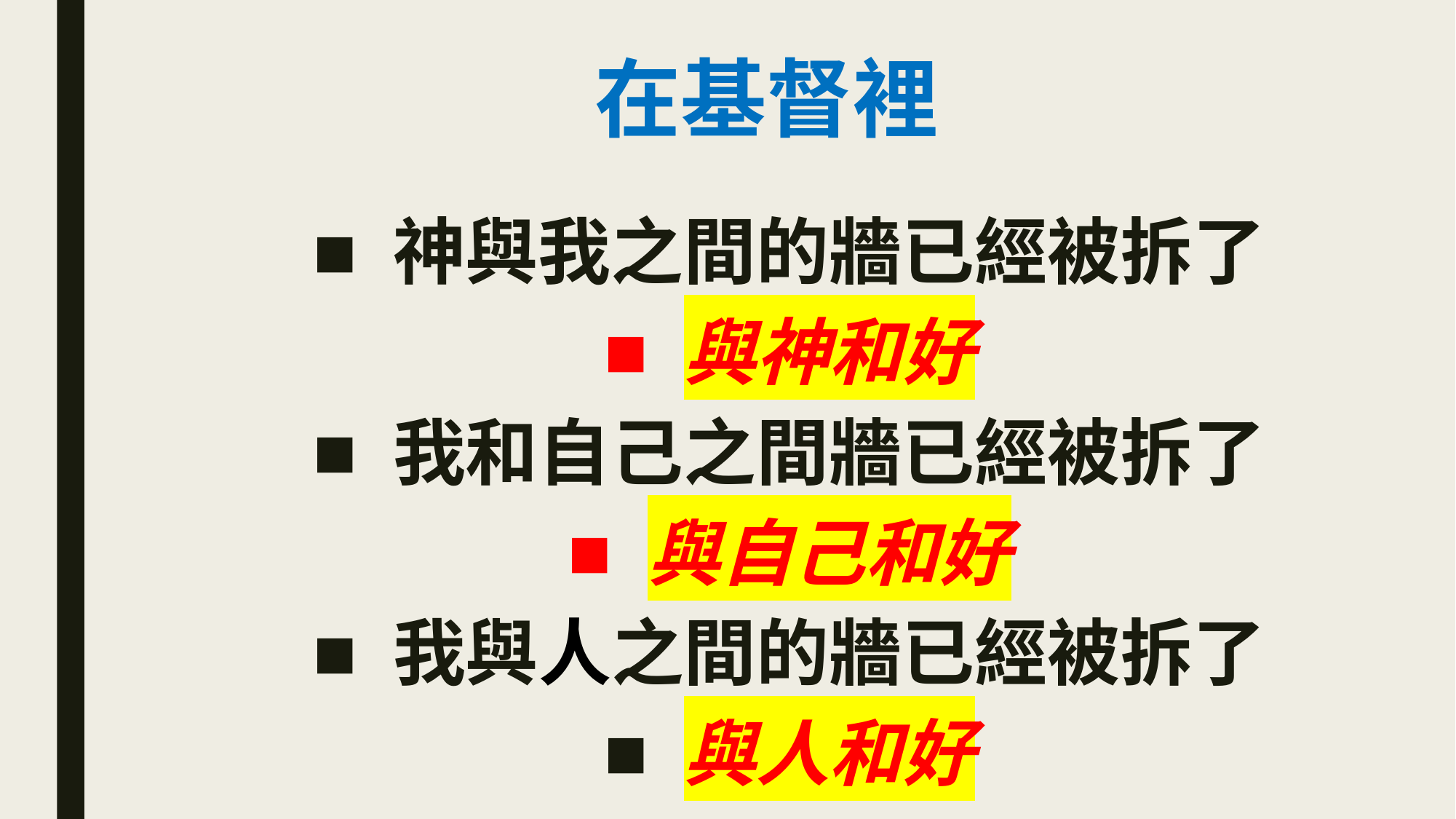

# 在基督裡
 神與我之間的牆已經被拆了
 與神和好
 我和自己之間牆已經被拆了
 與自己和好
 我與人之間的牆已經被拆了
 與人和好